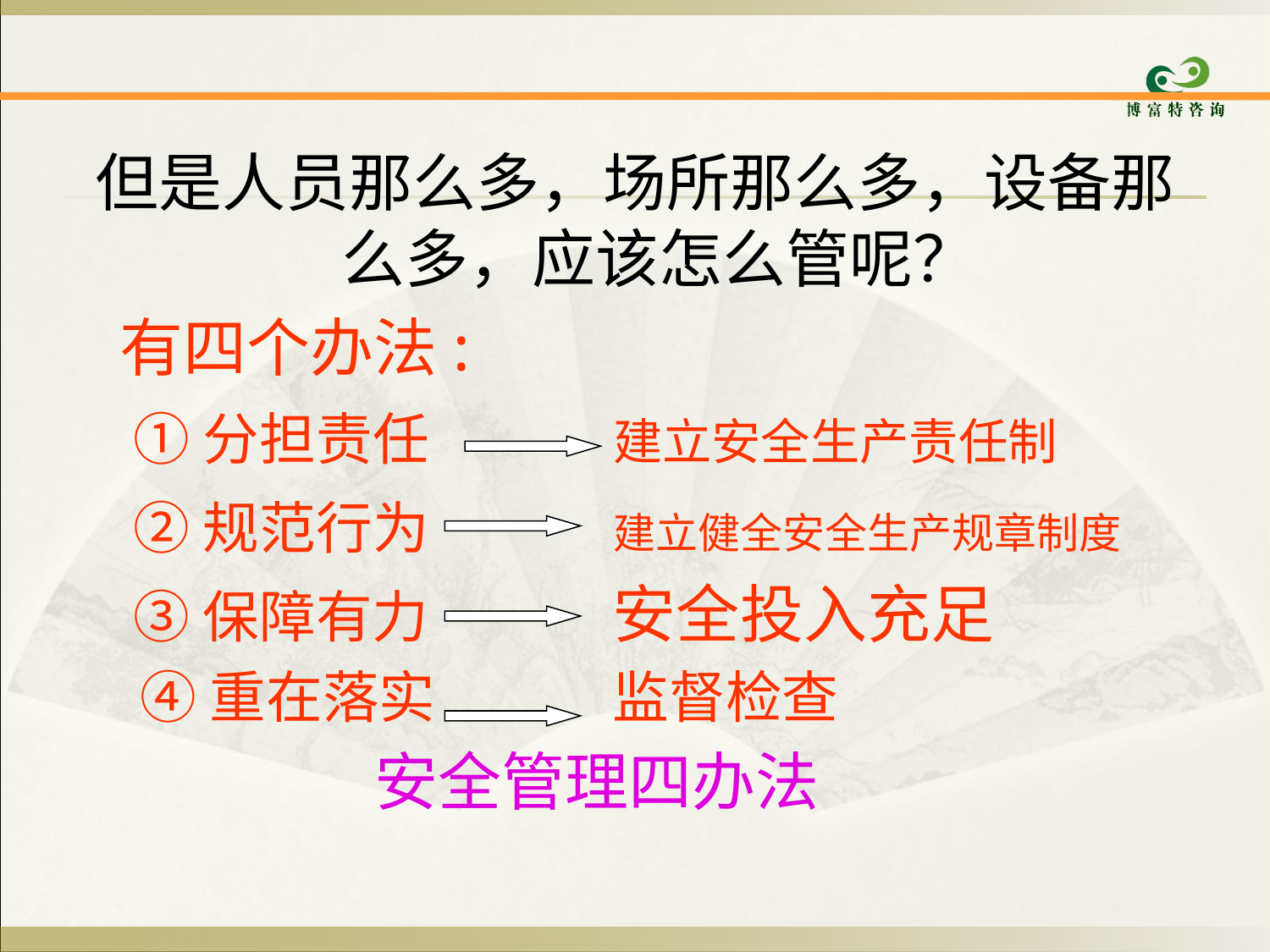

#
但是人员那么多，场所那么多，设备那么多，应该怎么管呢？
  有四个办法:
    ①分担责任             建立安全生产责任制
    ②规范行为             建立健全安全生产规章制度
    ③保障有力             安全投入充足
     ④重在落实              监督检查
                    安全管理四办法